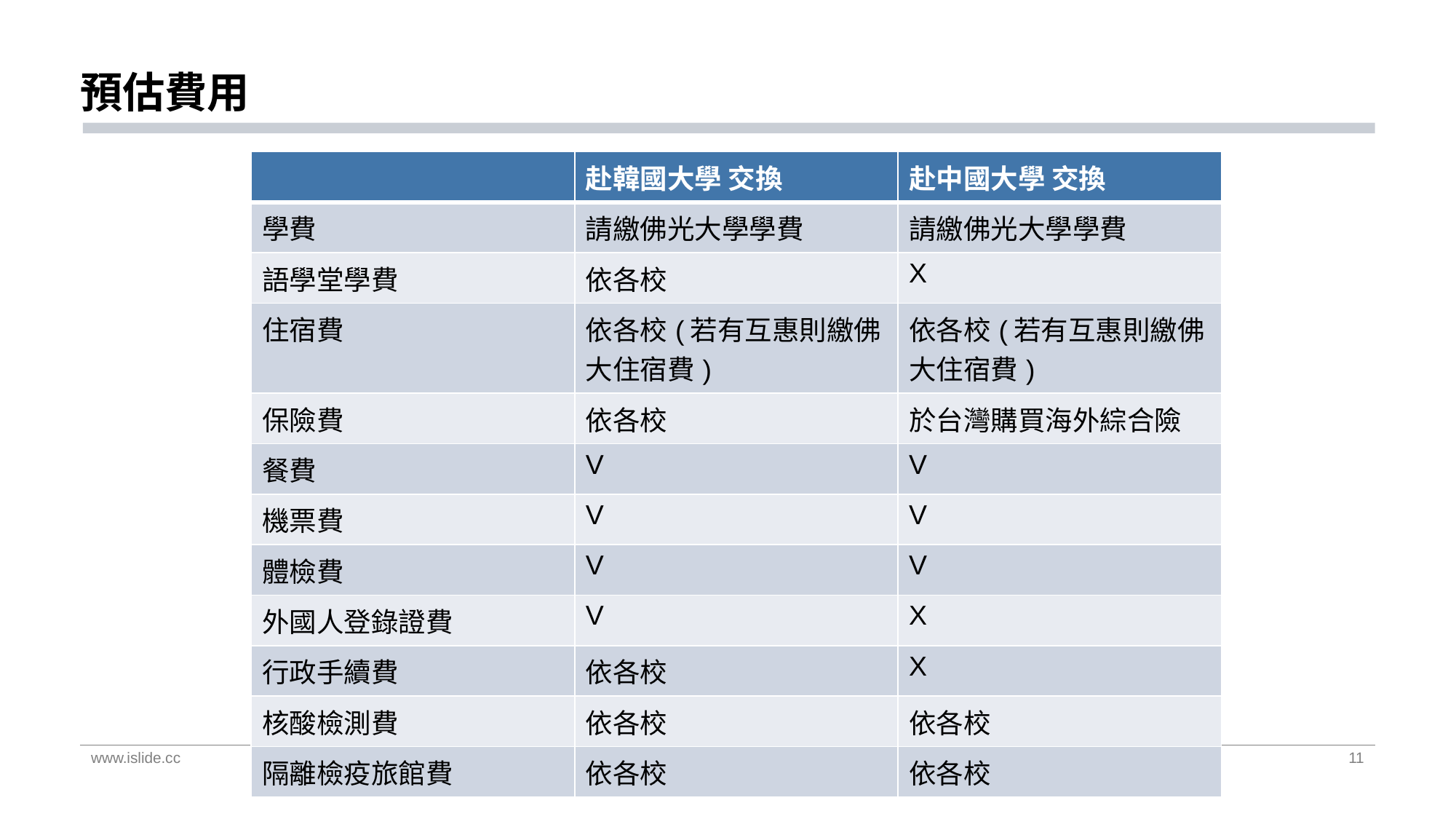

# 預估費用
|  | 赴韓國大學 交換 | 赴中國大學 交換 |
| --- | --- | --- |
| 學費 | 請繳佛光大學學費 | 請繳佛光大學學費 |
| 語學堂學費 | 依各校 | X |
| 住宿費 | 依各校(若有互惠則繳佛大住宿費) | 依各校(若有互惠則繳佛大住宿費) |
| 保險費 | 依各校 | 於台灣購買海外綜合險 |
| 餐費 | V | V |
| 機票費 | V | V |
| 體檢費 | V | V |
| 外國人登錄證費 | V | X |
| 行政手續費 | 依各校 | X |
| 核酸檢測費 | 依各校 | 依各校 |
| 隔離檢疫旅館費 | 依各校 | 依各校 |
www.islide.cc
11